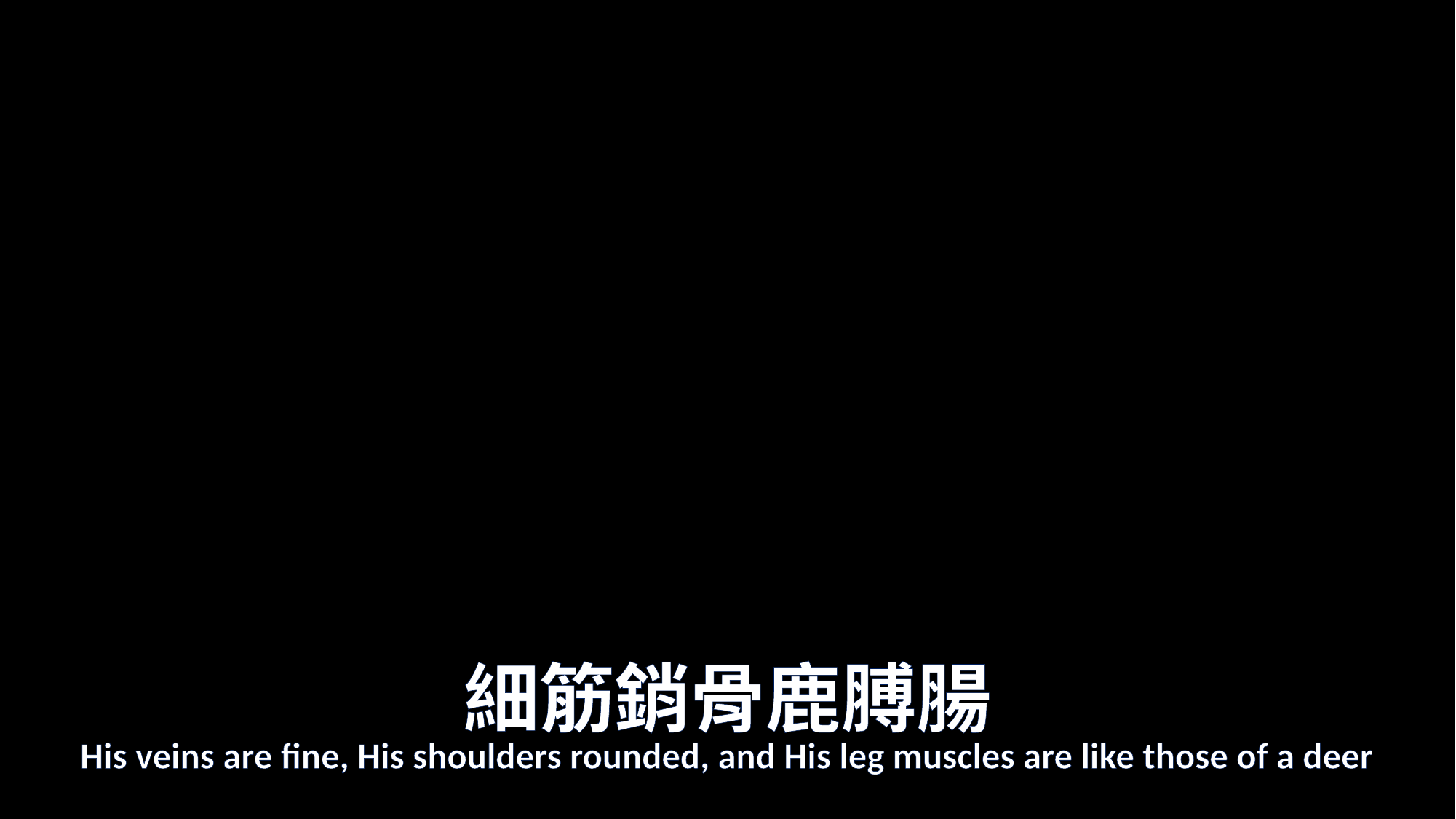

# 細筋銷骨鹿膊腸
His veins are fine, His shoulders rounded, and His leg muscles are like those of a deer